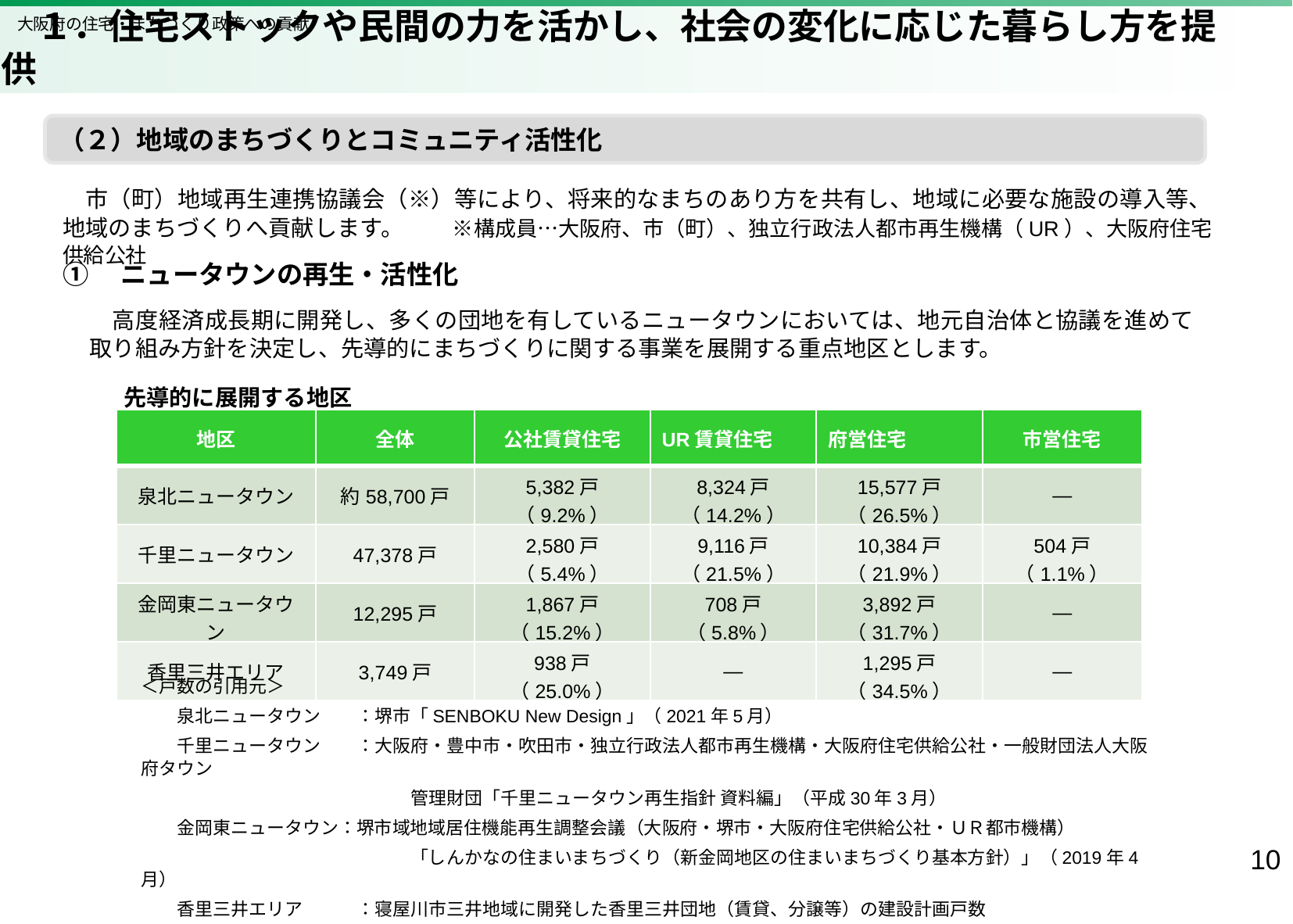

大阪府の住宅・まちづくり政策への貢献
　１．住宅ストックや民間の力を活かし、社会の変化に応じた暮らし方を提供
（２）地域のまちづくりとコミュニティ活性化
　市（町）地域再生連携協議会（※）等により、将来的なまちのあり方を共有し、地域に必要な施設の導入等、地域のまちづくりへ貢献します。　 　※構成員…大阪府、市（町）、独立行政法人都市再生機構（UR）、大阪府住宅供給公社
①　ニュータウンの再生・活性化
　高度経済成長期に開発し、多くの団地を有しているニュータウンにおいては、地元自治体と協議を進めて取り組み方針を決定し、先導的にまちづくりに関する事業を展開する重点地区とします。
先導的に展開する地区
| 地区 | 全体 | 公社賃貸住宅 | UR賃貸住宅 | 府営住宅 | 市営住宅 |
| --- | --- | --- | --- | --- | --- |
| 泉北ニュータウン | 約58,700戸 | 5,382戸（9.2%） | 8,324戸（14.2%） | 15,577戸（26.5%） | ― |
| 千里ニュータウン | 47,378戸 | 2,580戸（5.4%） | 9,116戸（21.5%） | 10,384戸（21.9%） | 504戸（1.1%） |
| 金岡東ニュータウン | 12,295戸 | 1,867戸（15.2%） | 708戸（5.8%） | 3,892戸（31.7%） | ― |
| 香里三井エリア | 3,749戸 | 938戸（25.0%） | ― | 1,295戸（34.5%） | ― |
＜戸数の引用元＞
　　泉北ニュータウン　　：堺市「SENBOKU New Design」（2021年5月）
　　千里ニュータウン　　：大阪府・豊中市・吹田市・独立行政法人都市再生機構・大阪府住宅供給公社・一般財団法人大阪府タウン
　　　　　　　　　　　　　　　管理財団「千里ニュータウン再生指針 資料編」（平成30年3月）
　　金岡東ニュータウン：堺市域地域居住機能再生調整会議（大阪府・堺市・大阪府住宅供給公社・ＵＲ都市機構）
　　　　　　　　　　　　　　　「しんかなの住まいまちづくり（新金岡地区の住まいまちづくり基本方針）」（2019年4月）
　　香里三井エリア　　　：寝屋川市三井地域に開発した香里三井団地（賃貸、分譲等）の建設計画戸数
10